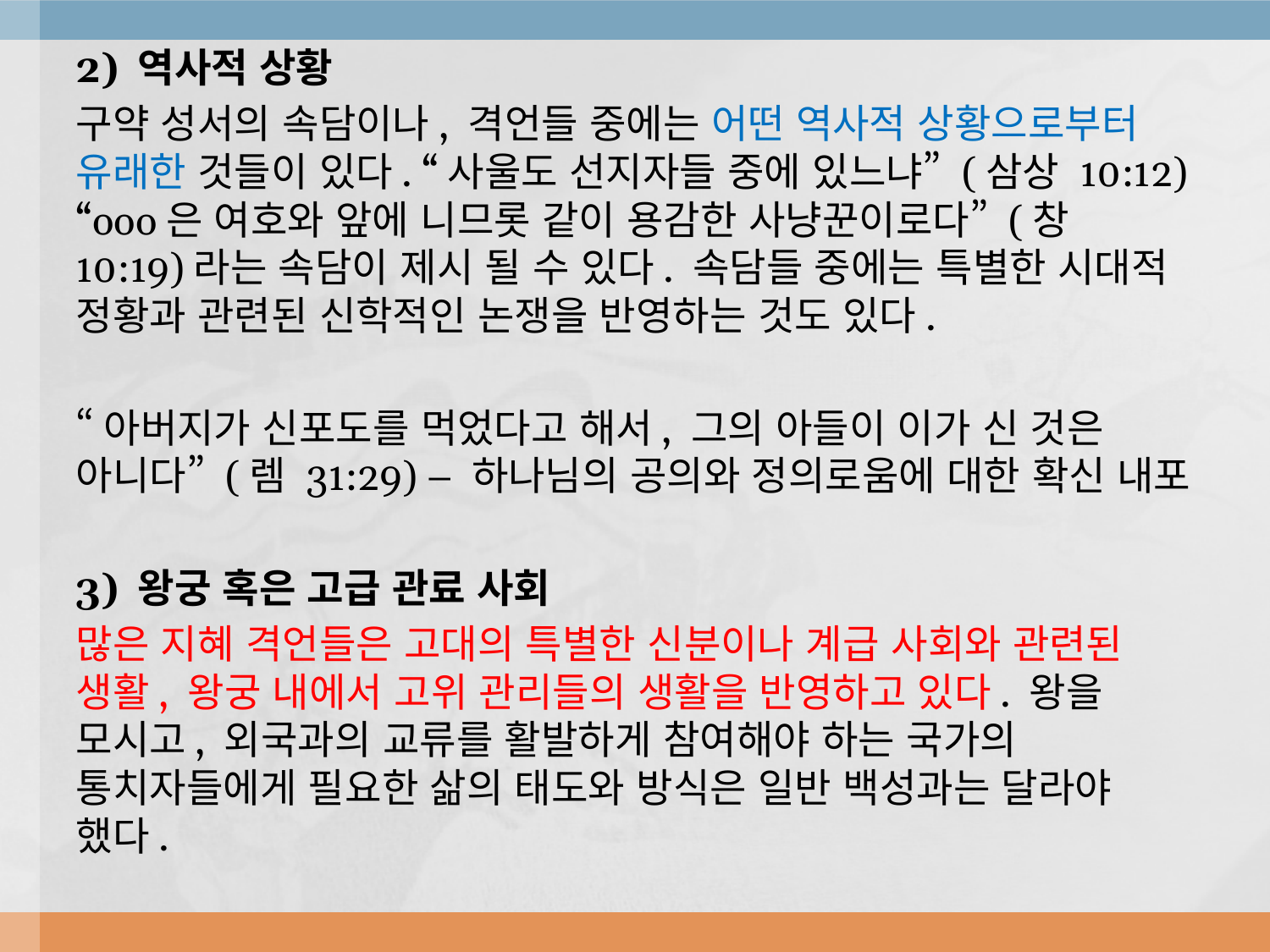

2) 역사적 상황
구약 성서의 속담이나, 격언들 중에는 어떤 역사적 상황으로부터 유래한 것들이 있다. “사울도 선지자들 중에 있느냐” (삼상 10:12) “ooo은 여호와 앞에 니므롯 같이 용감한 사냥꾼이로다” (창 10:19)라는 속담이 제시 될 수 있다. 속담들 중에는 특별한 시대적 정황과 관련된 신학적인 논쟁을 반영하는 것도 있다.

“아버지가 신포도를 먹었다고 해서, 그의 아들이 이가 신 것은 아니다” (렘 31:29) – 하나님의 공의와 정의로움에 대한 확신 내포

3) 왕궁 혹은 고급 관료 사회
많은 지혜 격언들은 고대의 특별한 신분이나 계급 사회와 관련된 생활, 왕궁 내에서 고위 관리들의 생활을 반영하고 있다. 왕을 모시고, 외국과의 교류를 활발하게 참여해야 하는 국가의 통치자들에게 필요한 삶의 태도와 방식은 일반 백성과는 달라야 했다.